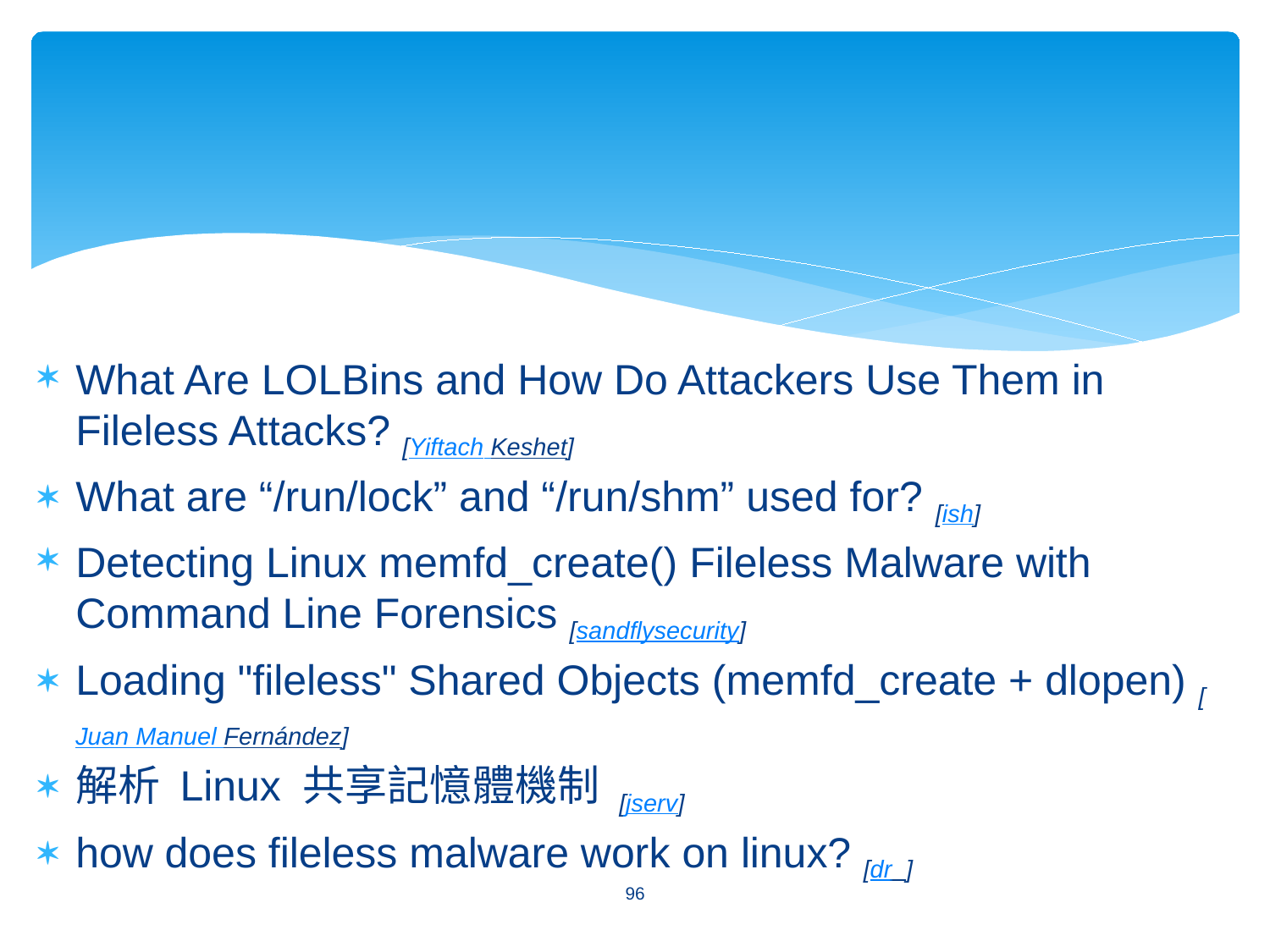

#
What Are LOLBins and How Do Attackers Use Them in Fileless Attacks? [Yiftach Keshet]
What are “/run/lock” and “/run/shm” used for? [ish]
Detecting Linux memfd_create() Fileless Malware with Command Line Forensics [sandflysecurity]
Loading "fileless" Shared Objects (memfd_create + dlopen) [Juan Manuel Fernández]
解析 Linux 共享記憶體機制 [jserv]
how does fileless malware work on linux? [dr_]

96